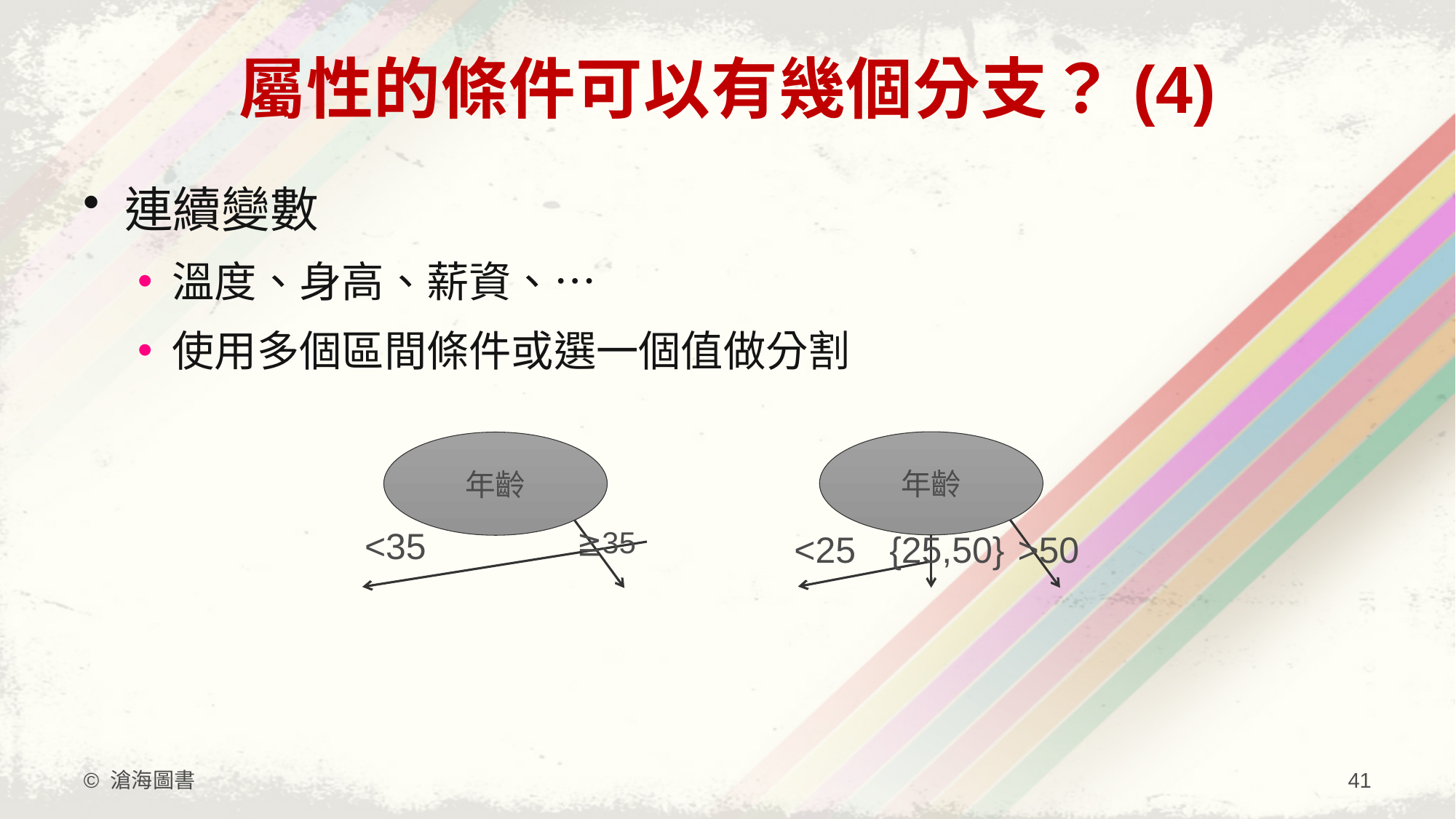

# 屬性的條件可以有幾個分支？(4)
連續變數
溫度、身高、薪資、…
使用多個區間條件或選一個值做分割
年齡
年齡
<35
≧35
<25
{25,50}
>50
© 滄海圖書

41